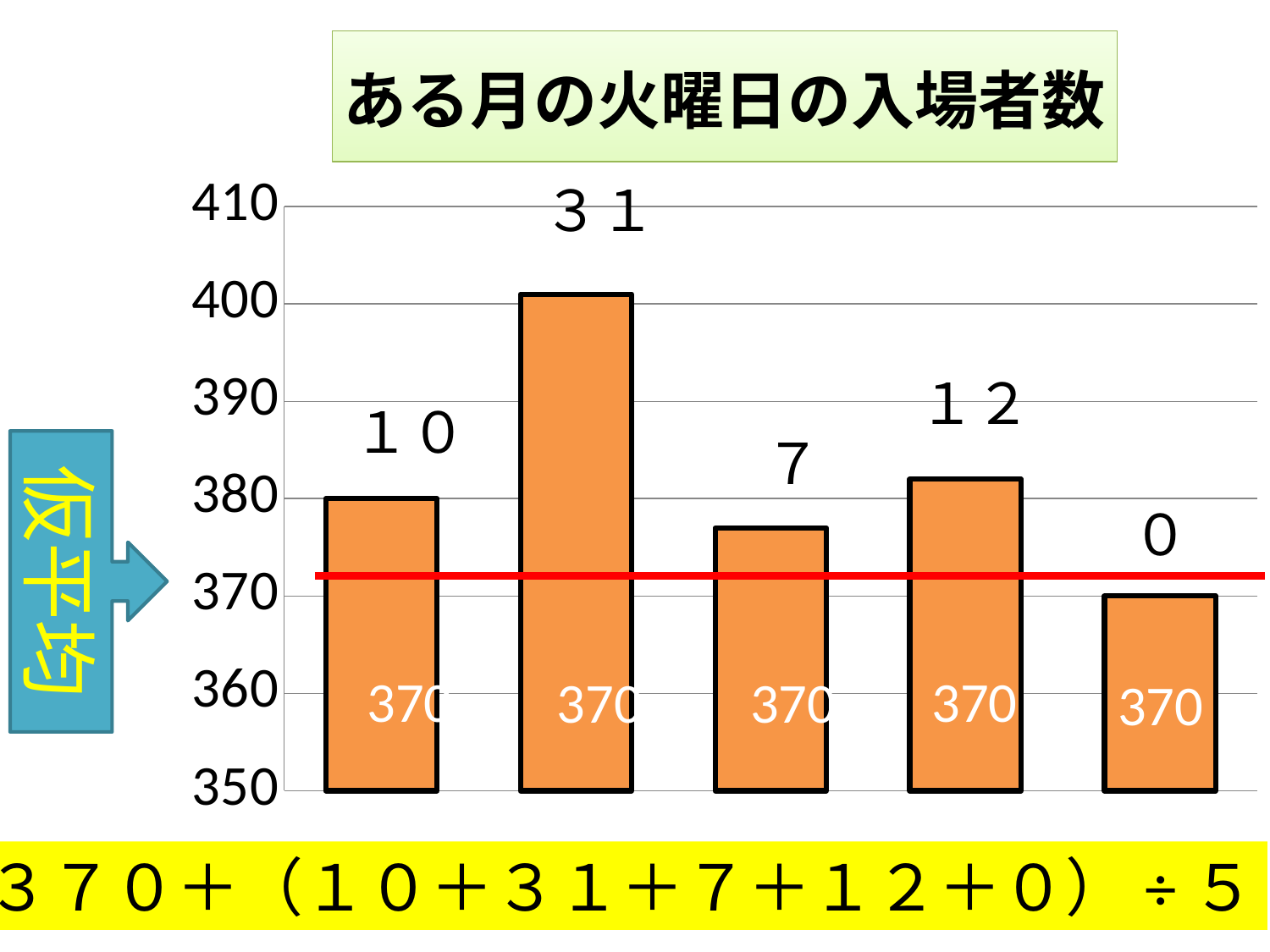

### Chart: ある月の火曜日の入場者数

| Category |  |
|---|---|
３１
１２
１０
７
仮平均
０
370
370
370
370
370
３７０＋（１０＋３１＋７＋１２＋０）÷５